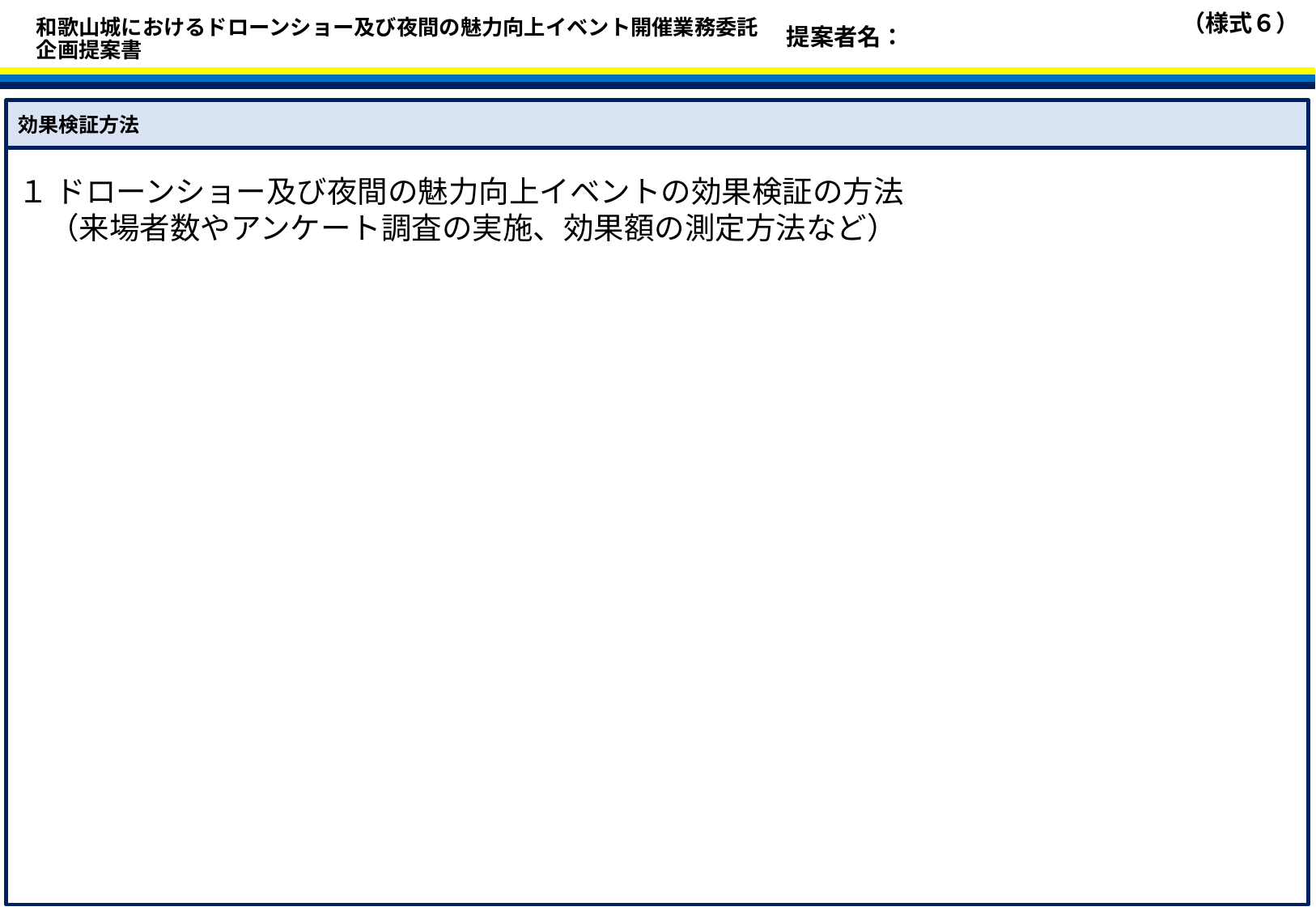

（様式６）
提案者名：
和歌山城におけるドローンショー及び夜間の魅力向上イベント開催業務委託
企画提案書
効果検証方法

１ ドローンショー及び夜間の魅力向上イベントの効果検証の方法
　（来場者数やアンケート調査の実施、効果額の測定方法など）